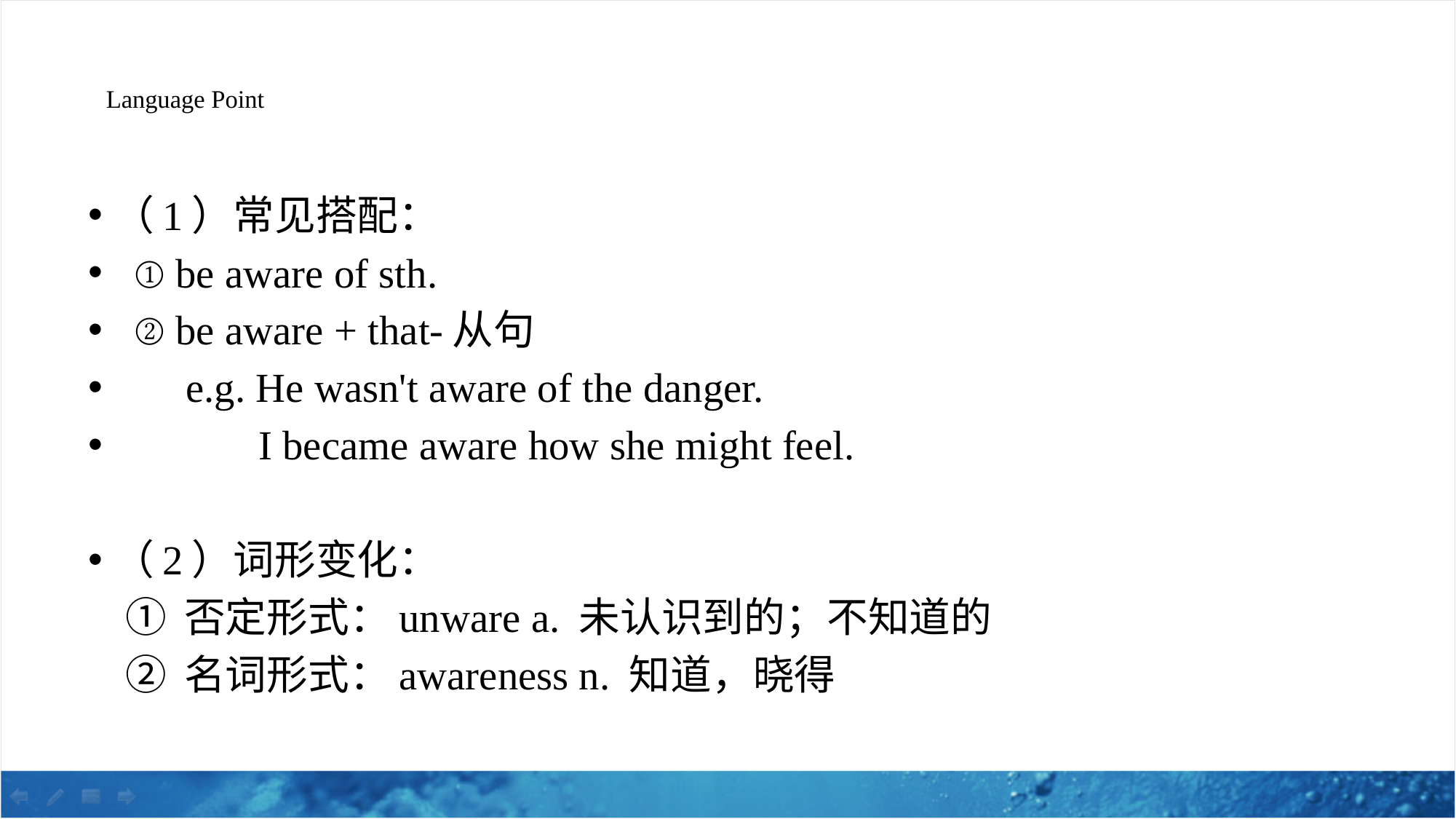

# Language Point

（1）常见搭配：
  ① be aware of sth.
  ② be aware + that-从句
       e.g. He wasn't aware of the danger.
              I became aware how she might feel.

（2）词形变化：
    ① 否定形式：unware a. 未认识到的；不知道的
    ② 名词形式：awareness n. 知道，晓得